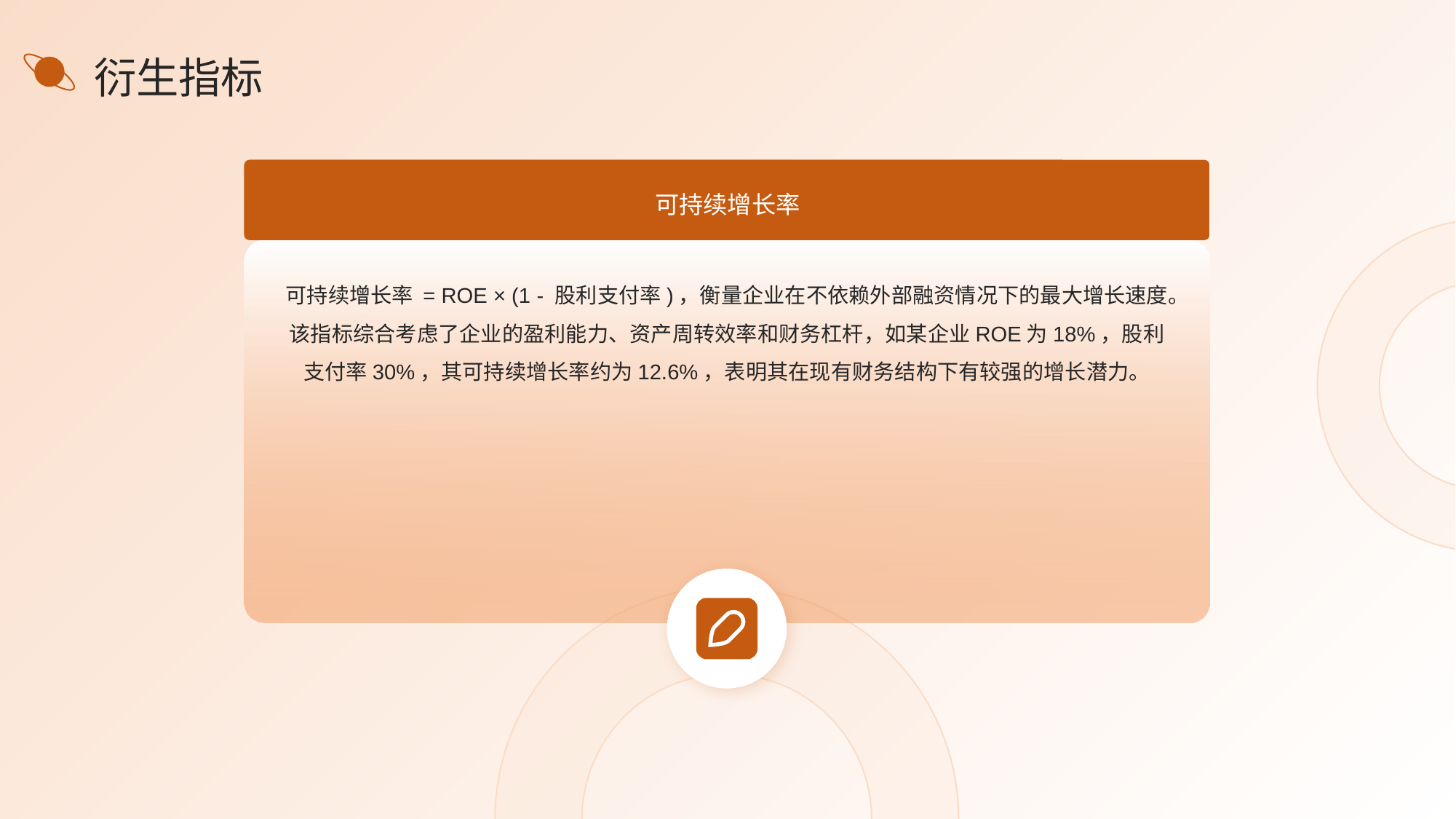

衍生指标

可持续增长率

可持续增长率 = ROE × (1 - 股利支付率)，衡量企业在不依赖外部融资情况下的最大增长速度。该指标综合考虑了企业的盈利能力、资产周转效率和财务杠杆，如某企业ROE为18%，股利支付率30%，其可持续增长率约为12.6%，表明其在现有财务结构下有较强的增长潜力。